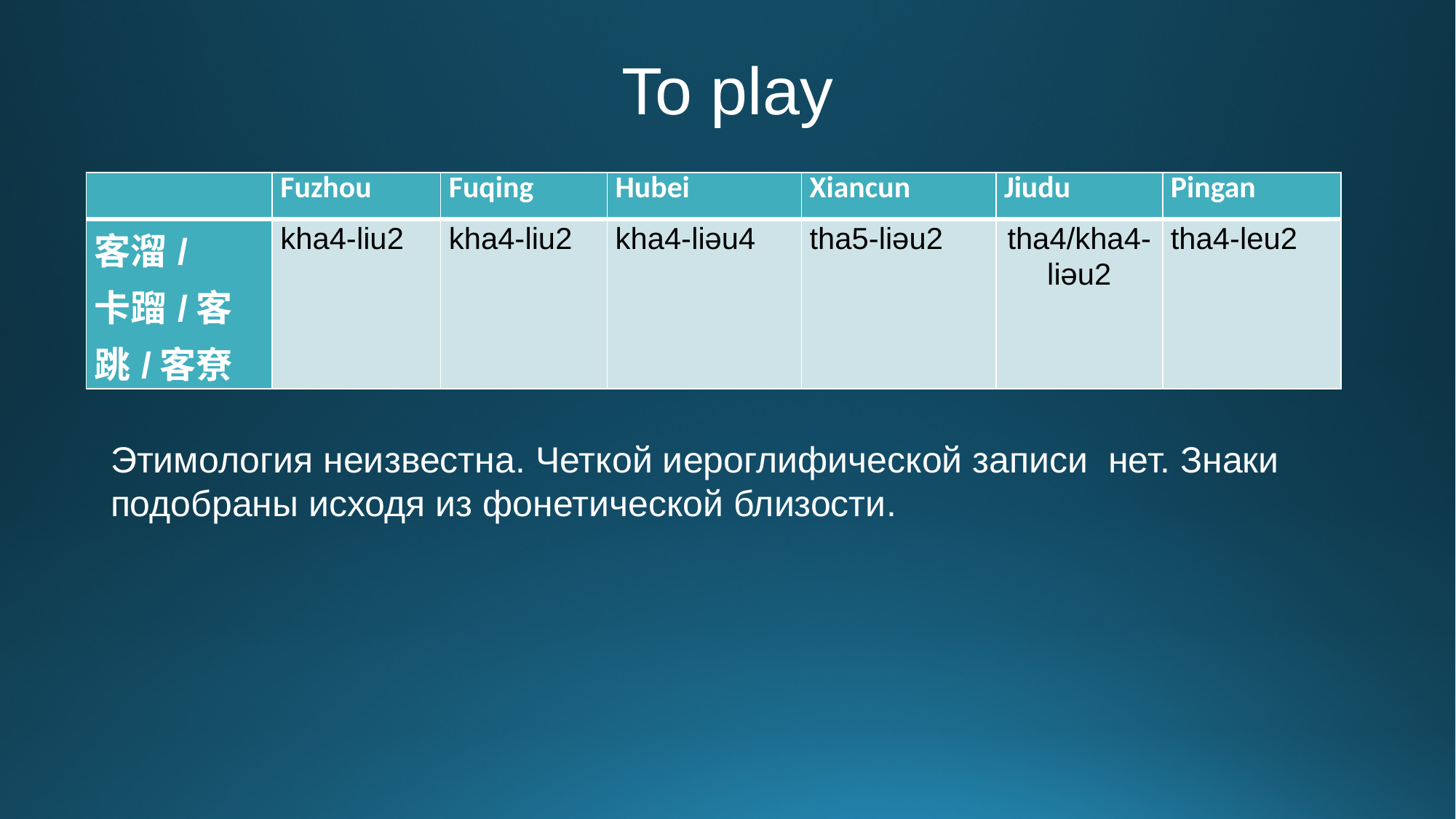

# To play
|  | Fuzhou | Fuqing | Hubei | Xiancun | Jiudu | Pingan |
| --- | --- | --- | --- | --- | --- | --- |
| 客溜/ 卡蹓/客跳/客尞 | kha4-liu2 | kha4-liu2 | kha4-liəu4 | tha5-liəu2 | tha4/kha4-liəu2 | tha4-leu2 |
Этимология неизвестна. Четкой иероглифической записи  нет. Знаки подобраны исходя из фонетической близости.